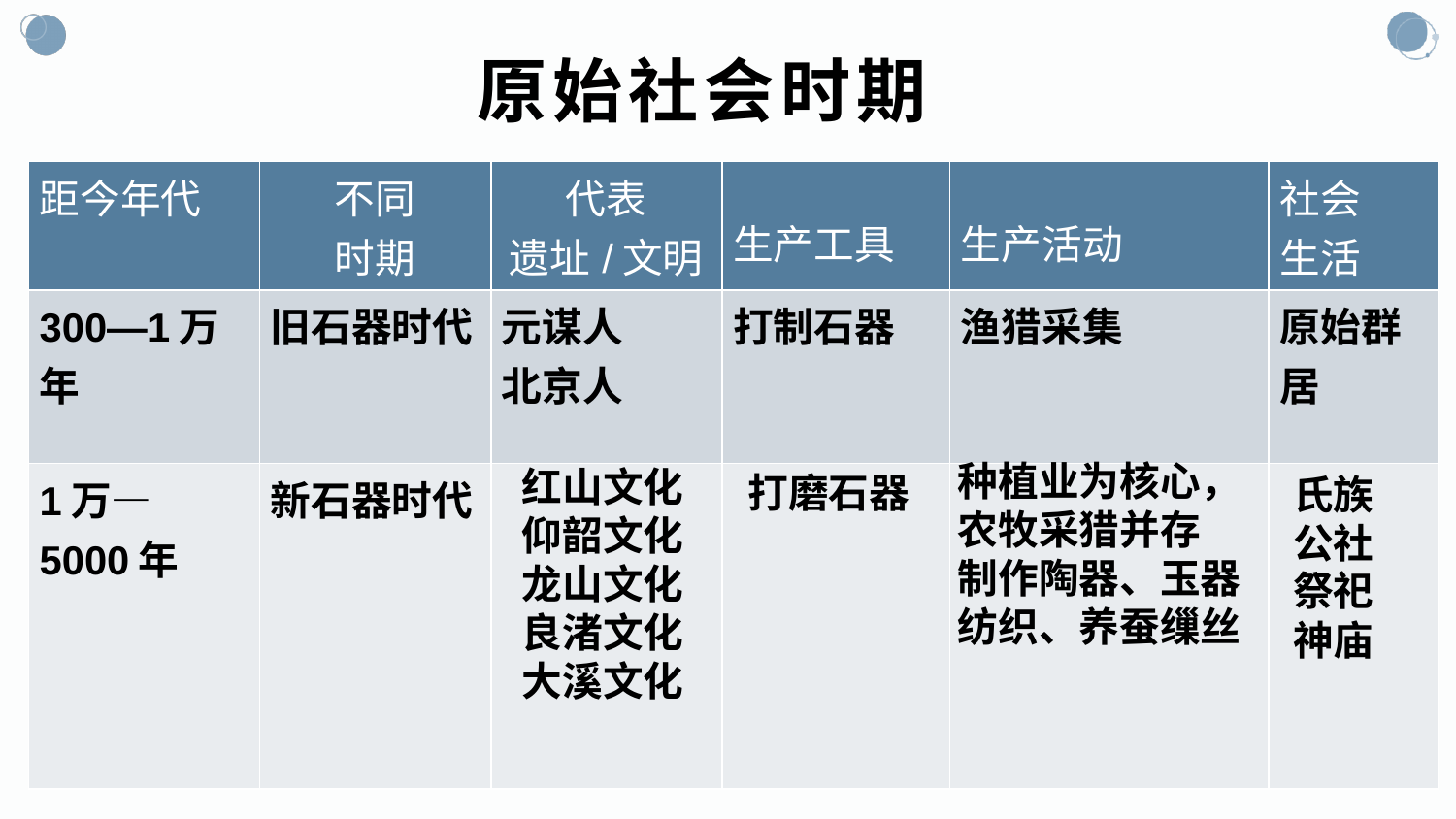

原始社会时期
| 距今年代 | 不同 时期 | 代表 遗址/文明 | 生产工具 | 生产活动 | 社会 生活 |
| --- | --- | --- | --- | --- | --- |
| 300—1万年 | 旧石器时代 | 元谋人 北京人 | 打制石器 | 渔猎采集 | 原始群居 |
| 1万—5000年 | 新石器时代 |  |  |  |  |
种植业为核心，农牧采猎并存
制作陶器、玉器
纺织、养蚕缫丝
红山文化
仰韶文化
龙山文化
良渚文化
大溪文化
打磨石器

氏族
公社
祭祀
神庙